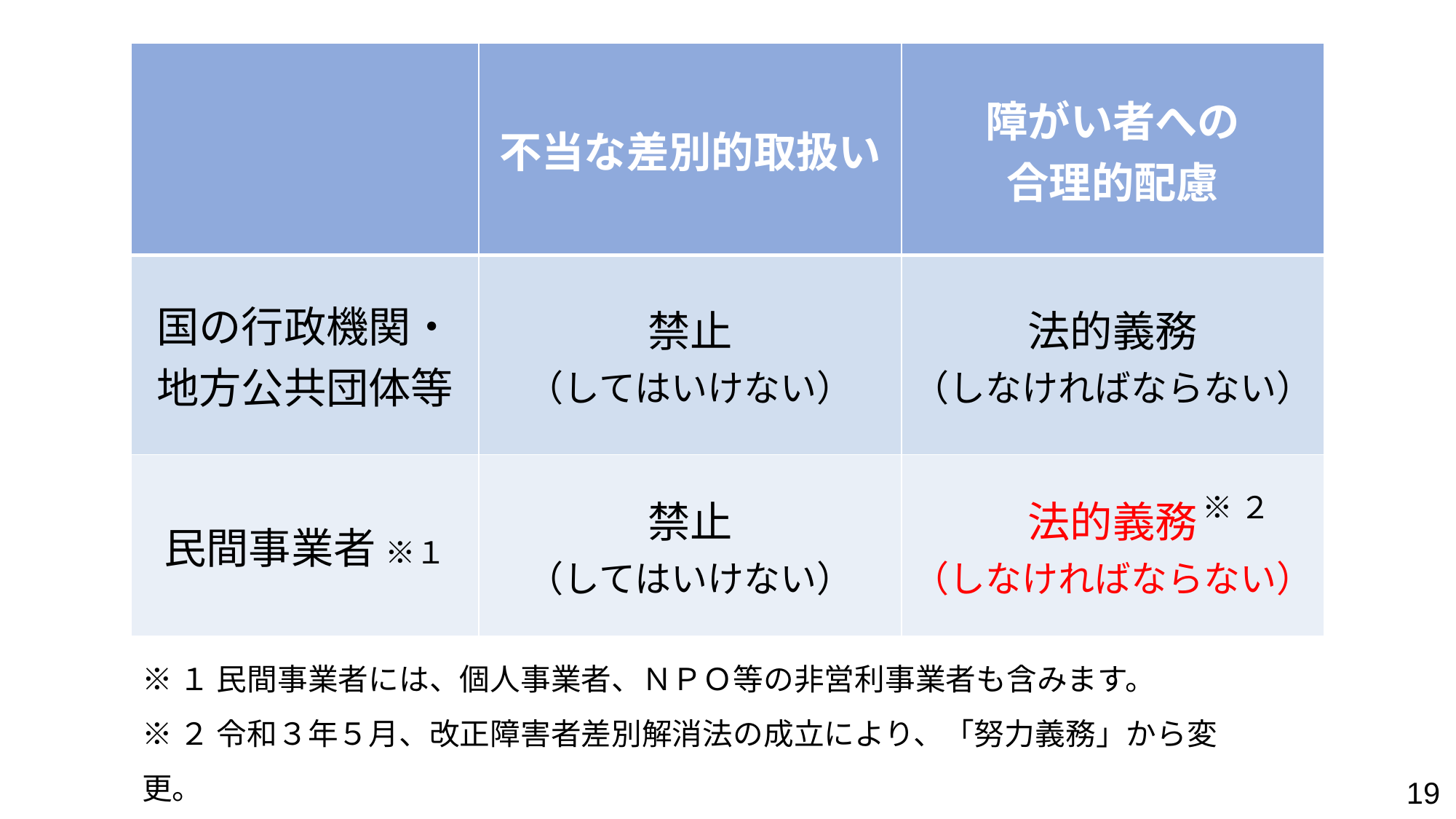

|  | 不当な差別的取扱い | 障がい者への 合理的配慮 |
| --- | --- | --- |
| 国の行政機関・地方公共団体等 | 禁止 （してはいけない） | 法的義務 （しなければならない） |
| 民間事業者 ※１ | 禁止 （してはいけない） | 法的義務 （しなければならない） |
※２
※１ 民間事業者には、個人事業者、ＮＰＯ等の非営利事業者も含みます。
※２ 令和３年５月、改正障害者差別解消法の成立により、「努力義務」から変更。
　　　　　　　　　　　　　　　　　　　　　　　　〈改正法は令和６年４月１日施行〉
19